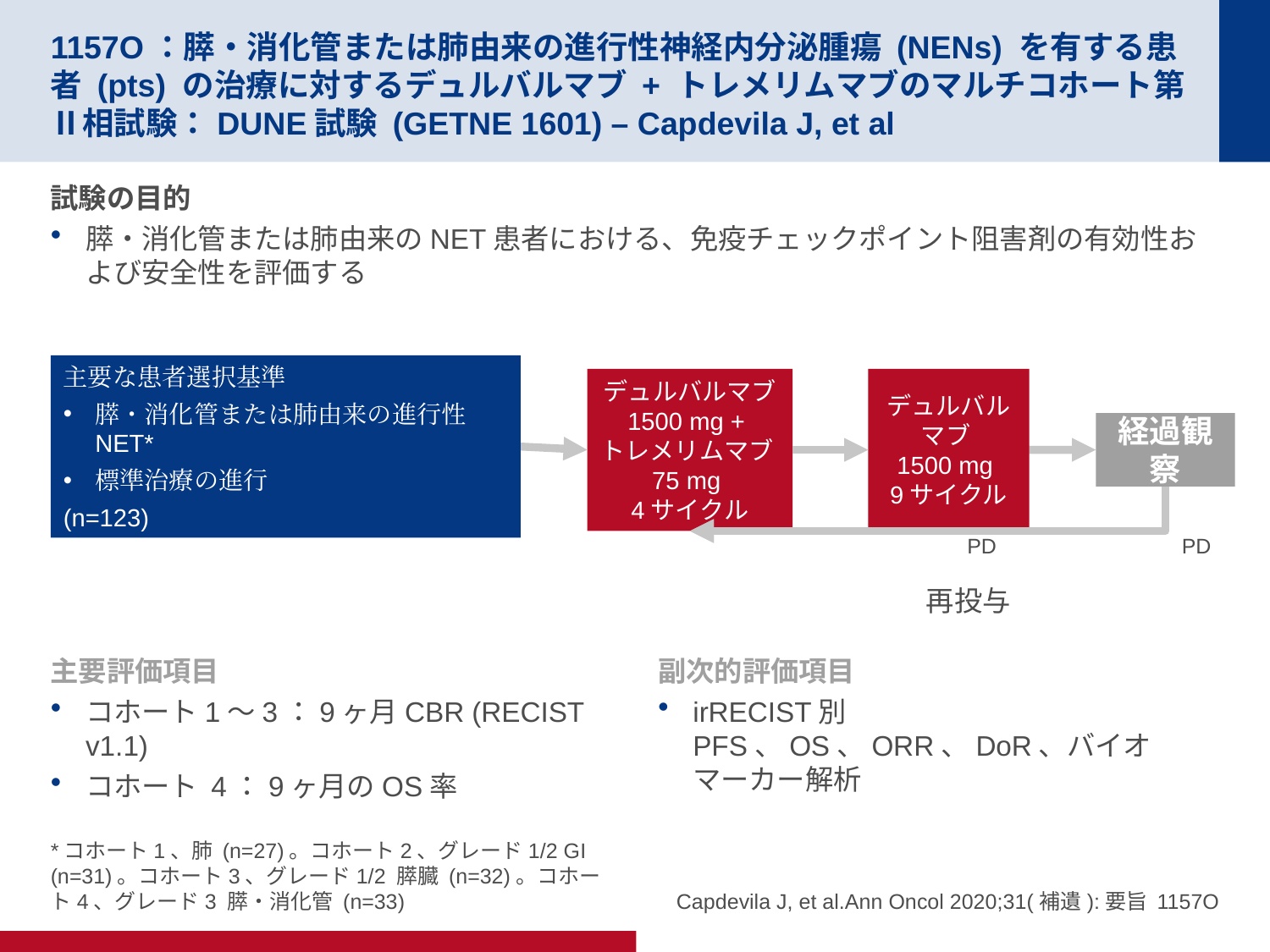

# 1157O：膵・消化管または肺由来の進行性神経内分泌腫瘍 (NENs) を有する患者 (pts) の治療に対するデュルバルマブ + トレメリムマブのマルチコホート第Ⅱ相試験：DUNE試験 (GETNE 1601) – Capdevila J, et al
試験の目的
膵・消化管または肺由来のNET患者における、免疫チェックポイント阻害剤の有効性および安全性を評価する
主要な患者選択基準
膵・消化管または肺由来の進行性NET*
標準治療の進行
(n=123)
デュルバルマブ 1500 mg +
トレメリムマブ
75 mg
4サイクル
デュルバルマブ
1500 mg
9サイクル
経過観察
PD
PD
再投与
主要評価項目
コホート1～3：9ヶ月CBR (RECIST v1.1)
コホート 4：9ヶ月のOS率

副次的評価項目
irRECIST別PFS、OS、ORR、DoR、バイオマーカー解析
*コホート1、肺 (n=27)。コホート2、グレード1/2 GI (n=31)。コホート3、グレード1/2 膵臓 (n=32)。コホート4、グレード3 膵・消化管 (n=33)
Capdevila J, et al.Ann Oncol 2020;31(補遺):要旨 1157O